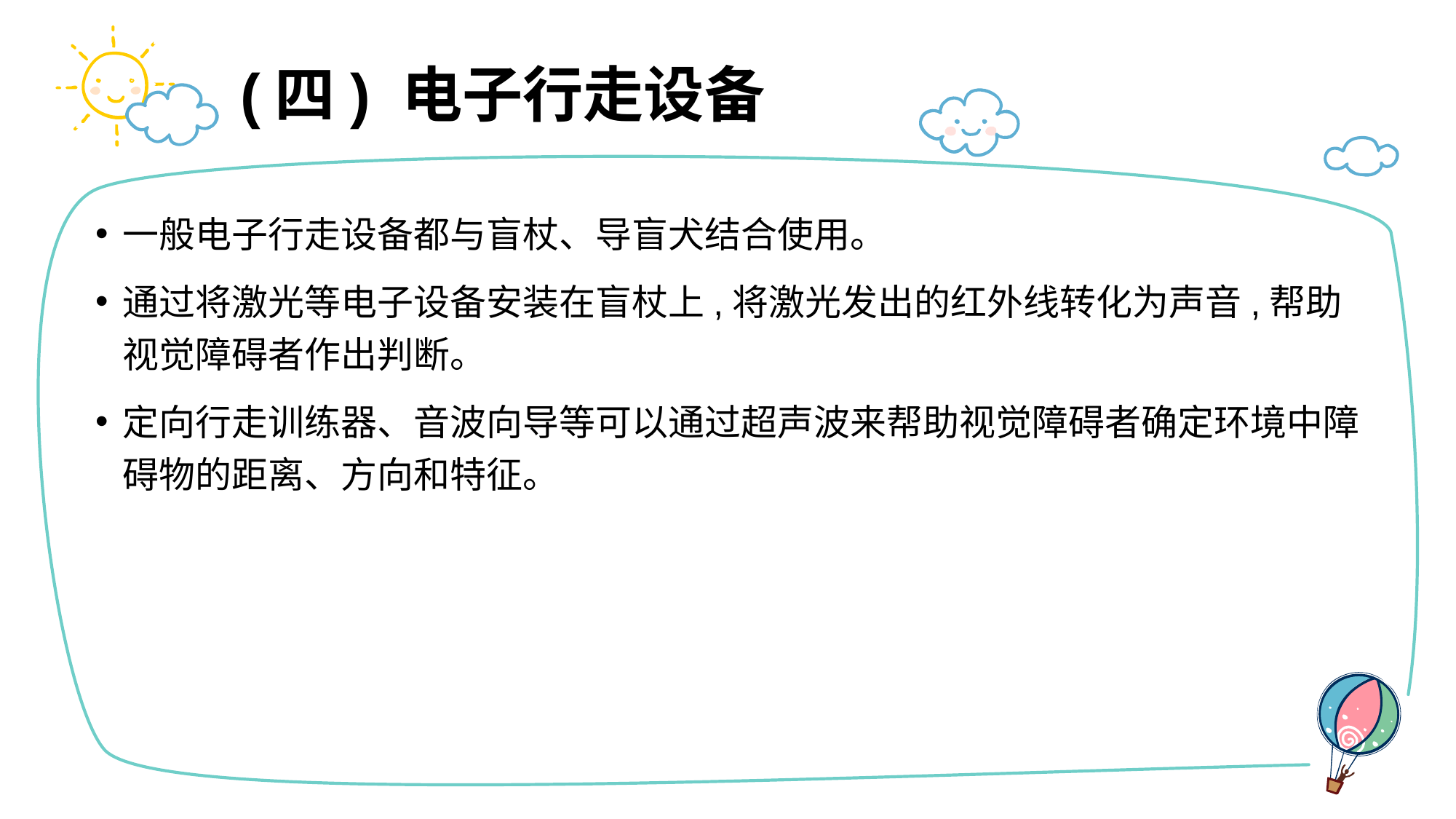

# (四) 电子行走设备
一般电子行走设备都与盲杖、导盲犬结合使用。
通过将激光等电子设备安装在盲杖上,将激光发出的红外线转化为声音,帮助视觉障碍者作出判断。
定向行走训练器、音波向导等可以通过超声波来帮助视觉障碍者确定环境中障碍物的距离、方向和特征。